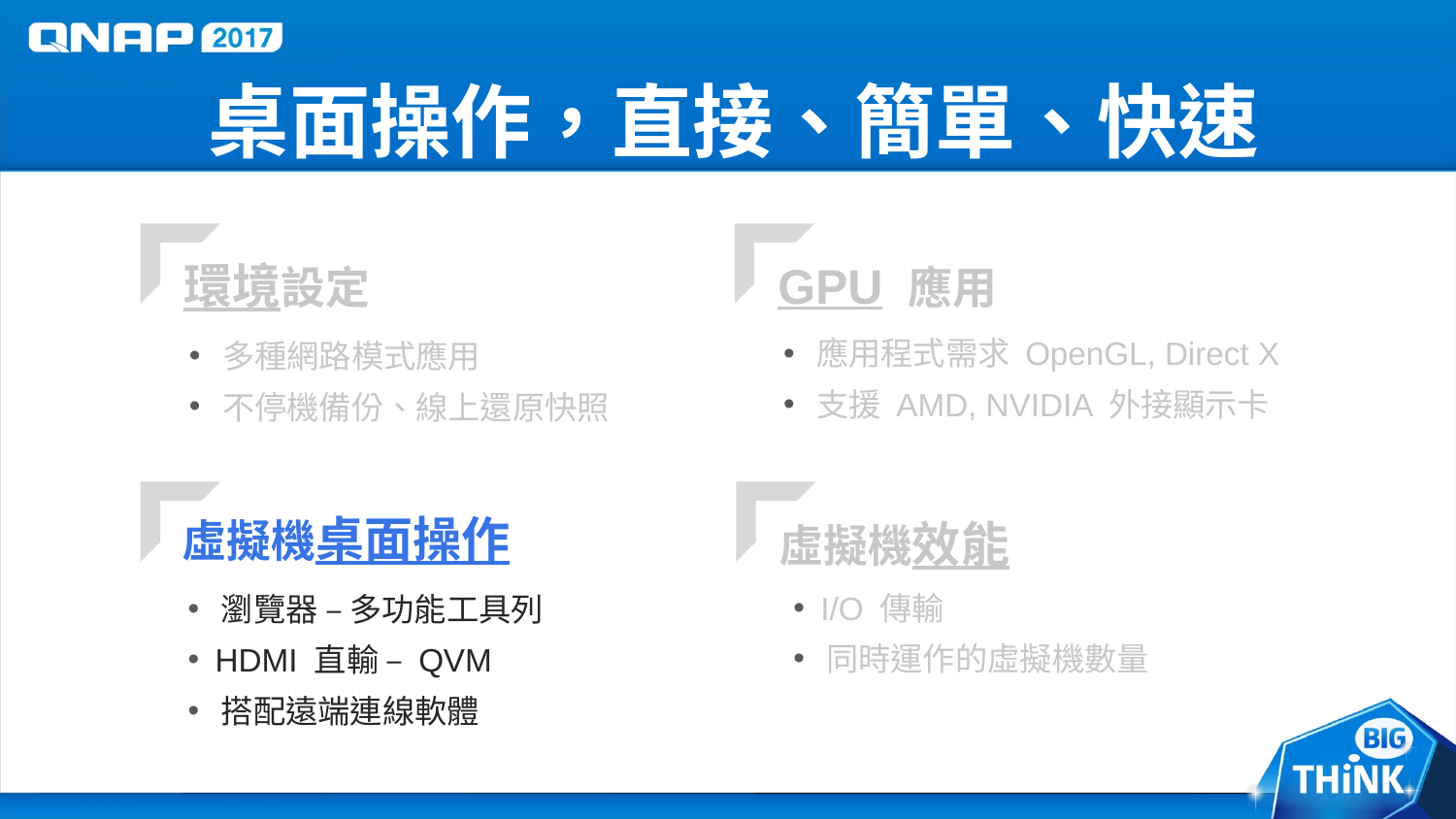

# 桌面操作，直接、簡單、快速

GPU 應用
 應用程式需求 OpenGL, Direct X
 支援 AMD, NVIDIA 外接顯示卡

環境設定
 多種網路模式應用
 不停機備份、線上還原快照

虛擬機桌面操作
 瀏覽器 – 多功能工具列
 HDMI 直輸 – QVM
 搭配遠端連線軟體

虛擬機效能
 I/O 傳輸
 同時運作的虛擬機數量